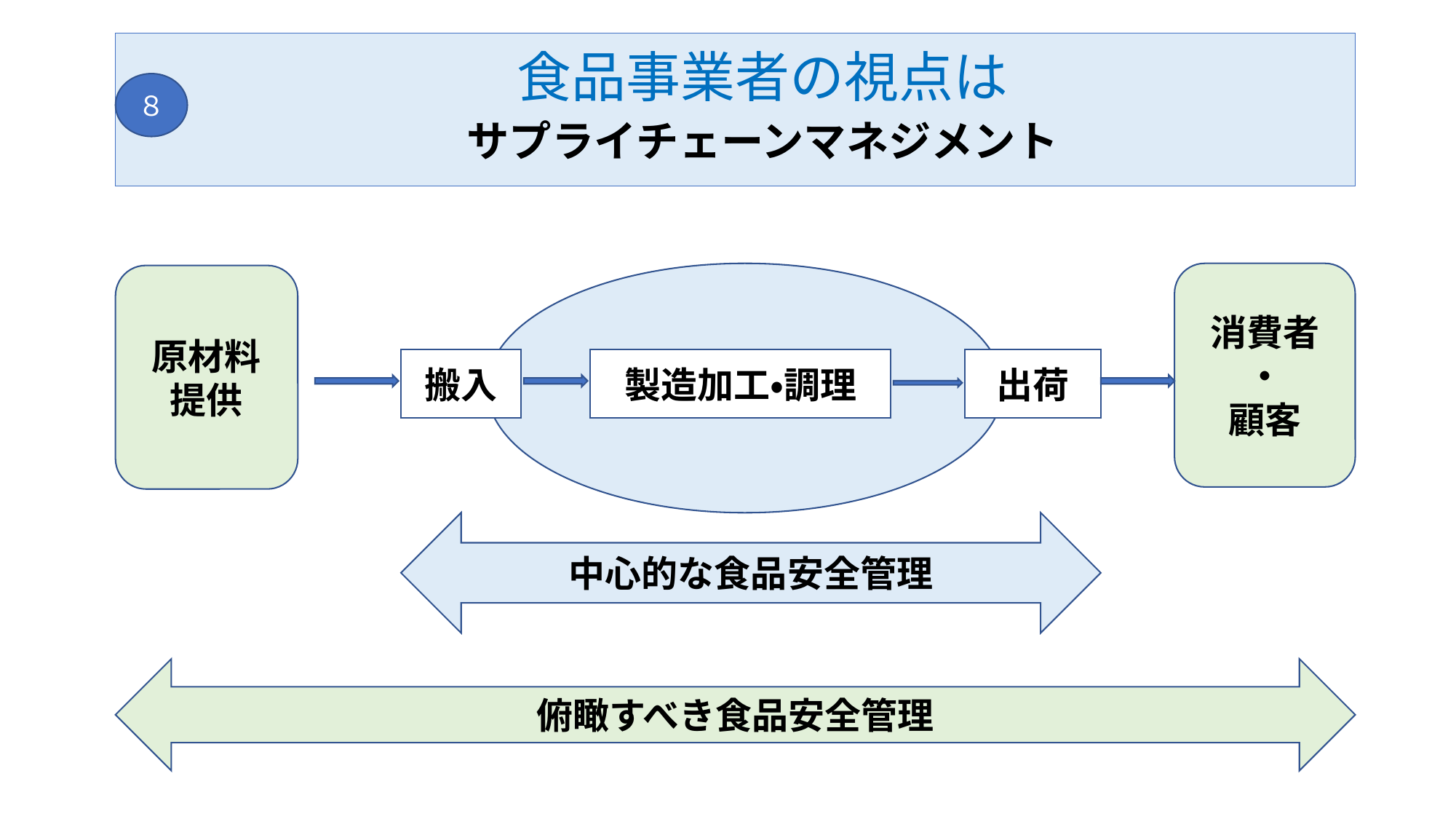

# 食品事業者の視点は 　サプライチェーンマネジメント
８

消費者
・
顧客
原材料
提供
搬入
製造加工・調理
出荷

中心的な食品安全管理
俯瞰すべき食品安全管理